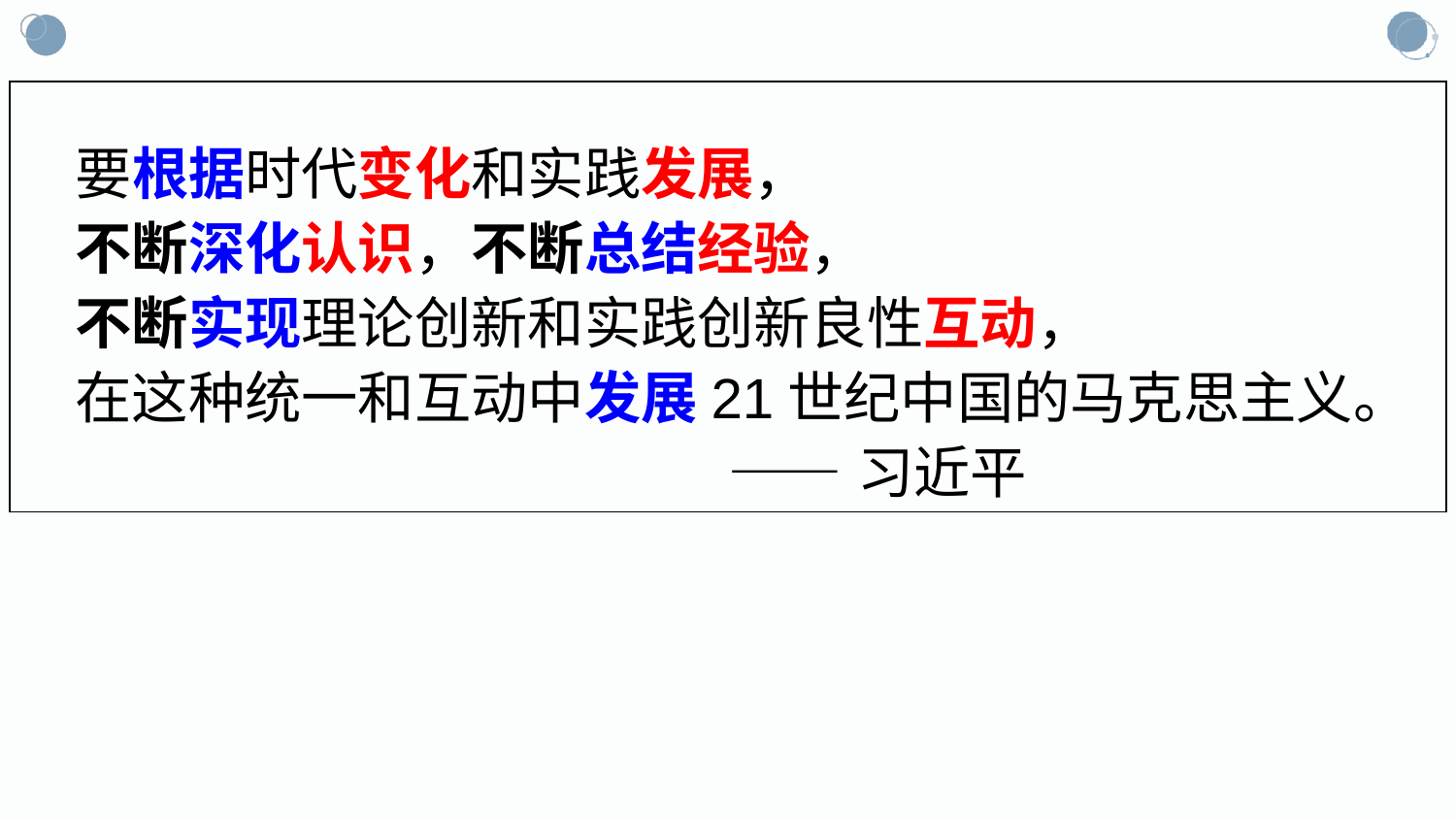

要根据时代变化和实践发展，
   不断深化认识，不断总结经验，
   不断实现理论创新和实践创新良性互动，
   在这种统一和互动中发展21世纪中国的马克思主义。
                                                        ——习近平